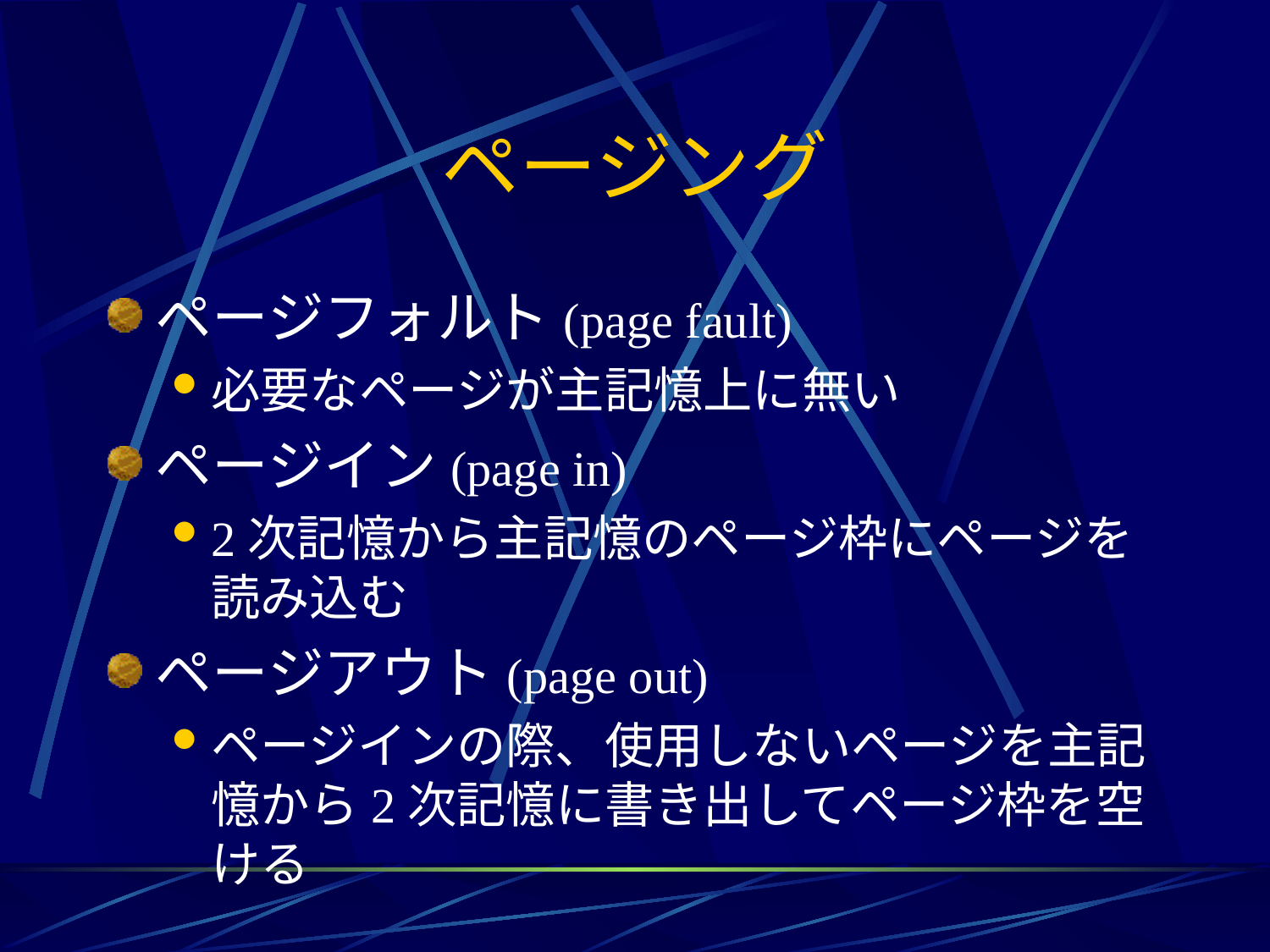

# ページング
ページフォルト(page fault)
必要なページが主記憶上に無い
ページイン(page in)
2次記憶から主記憶のページ枠にページを読み込む
ページアウト(page out)
ページインの際、使用しないページを主記憶から2次記憶に書き出してページ枠を空ける